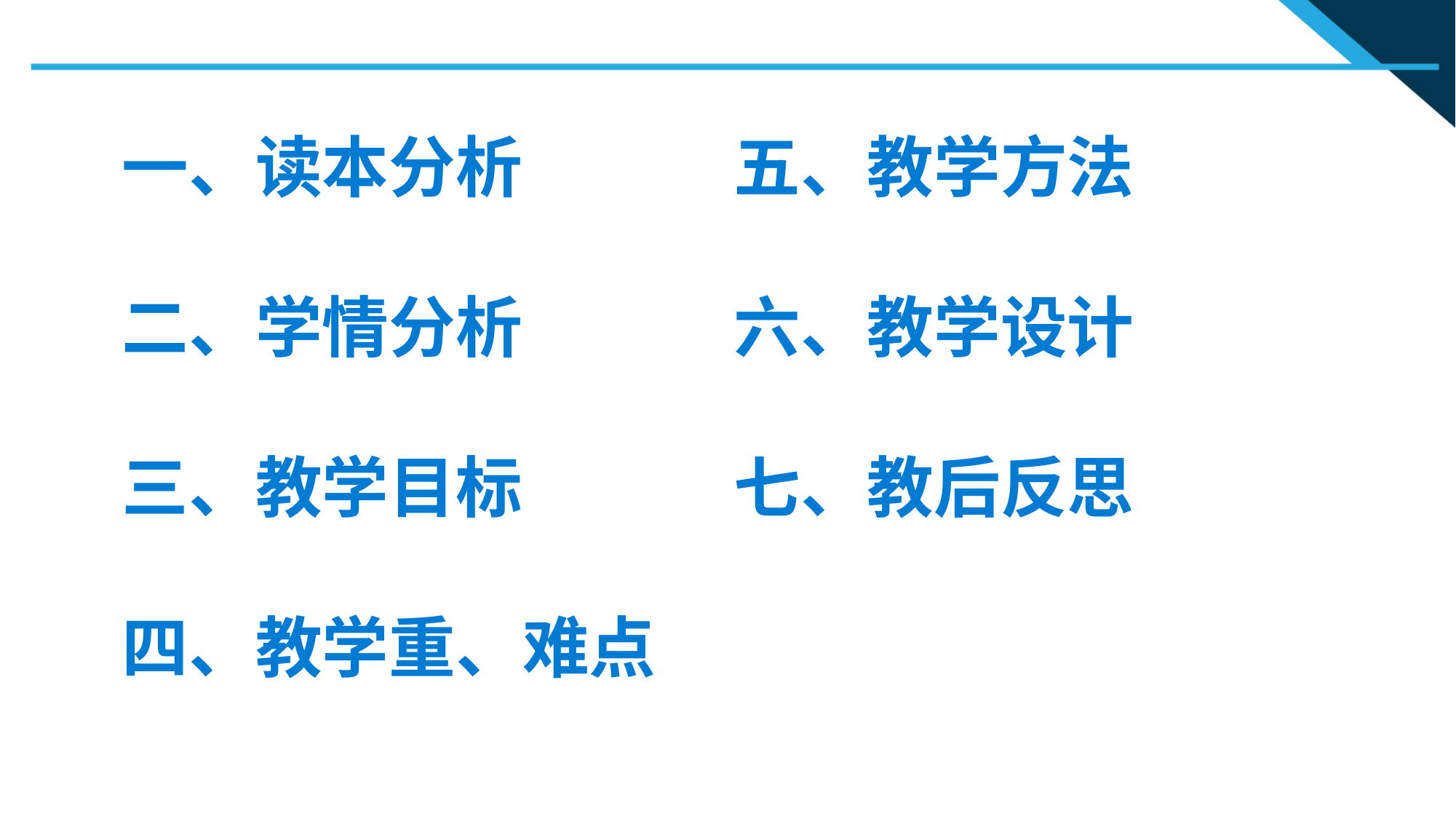

一、读本分析              五、教学方法

二、学情分析              六、教学设计

三、教学目标              七、教后反思

四、教学重、难点